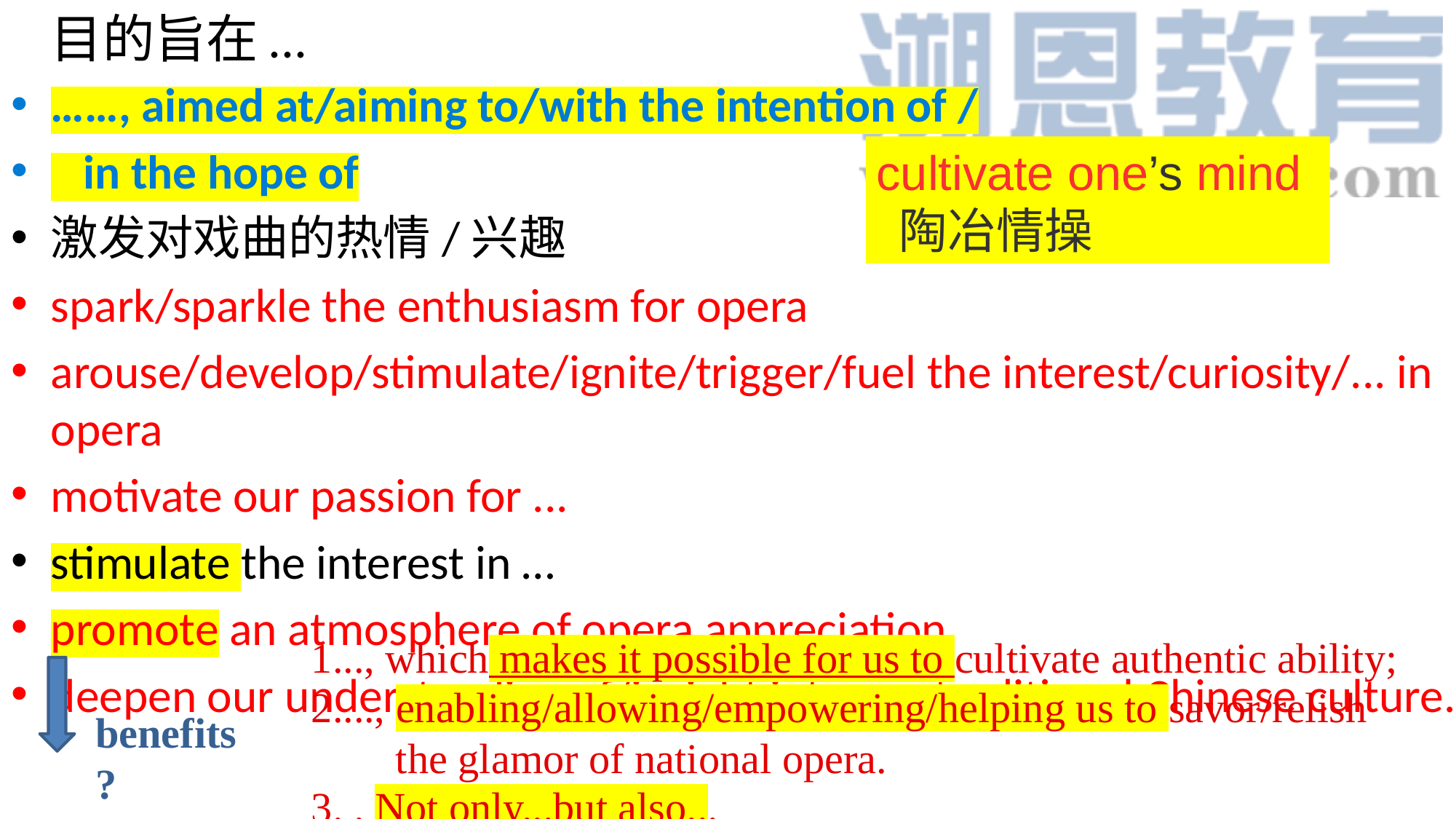

# 目的旨在...
……, aimed at/aiming to/with the intention of /
   in the hope of
激发对戏曲的热情/兴趣
spark/sparkle the enthusiasm for opera
arouse/develop/stimulate/ignite/trigger/fuel the interest/curiosity/... in opera
motivate our passion for ...
stimulate the interest in …
promote an atmosphere of opera appreciation
deepen our understanding of/insight into our traditional Chinese culture.

cultivate one’s mind
 陶冶情操
1..., which makes it possible for us to cultivate authentic ability;

2...., enabling/allowing/empowering/helping us to savor/relish
        the glamor of national opera.
benefits?
3. . Not only...but also...